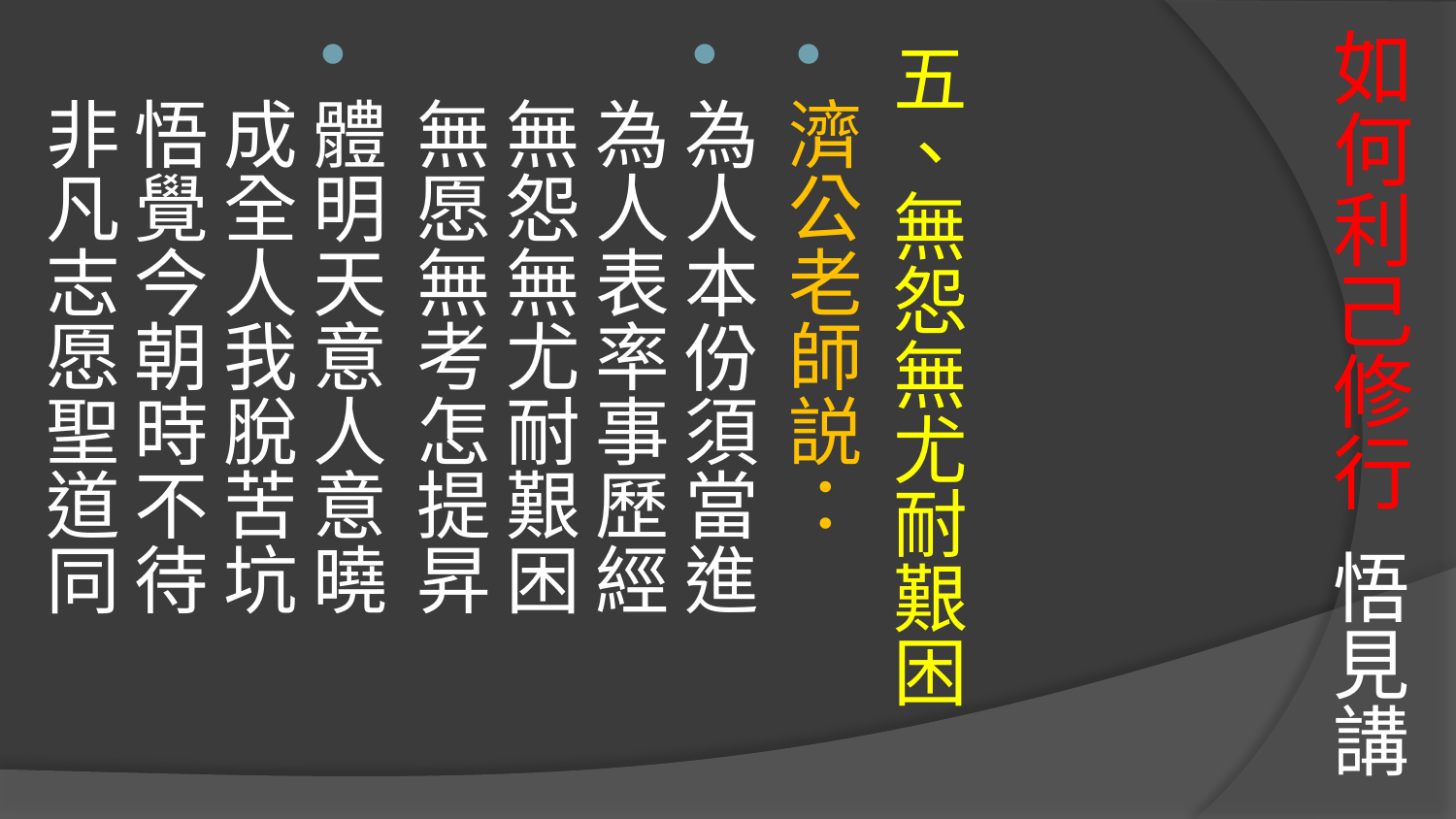

# 如何利己修行  悟見講
五、無怨無尤耐艱困
濟公老師説：
為人本份須當進　　
為人表率事歷經
無怨無尤耐艱困　　
無愿無考怎提昇
體明天意人意曉　　
成全人我脫苦坑
悟覺今朝時不待　　
非凡志愿聖道同